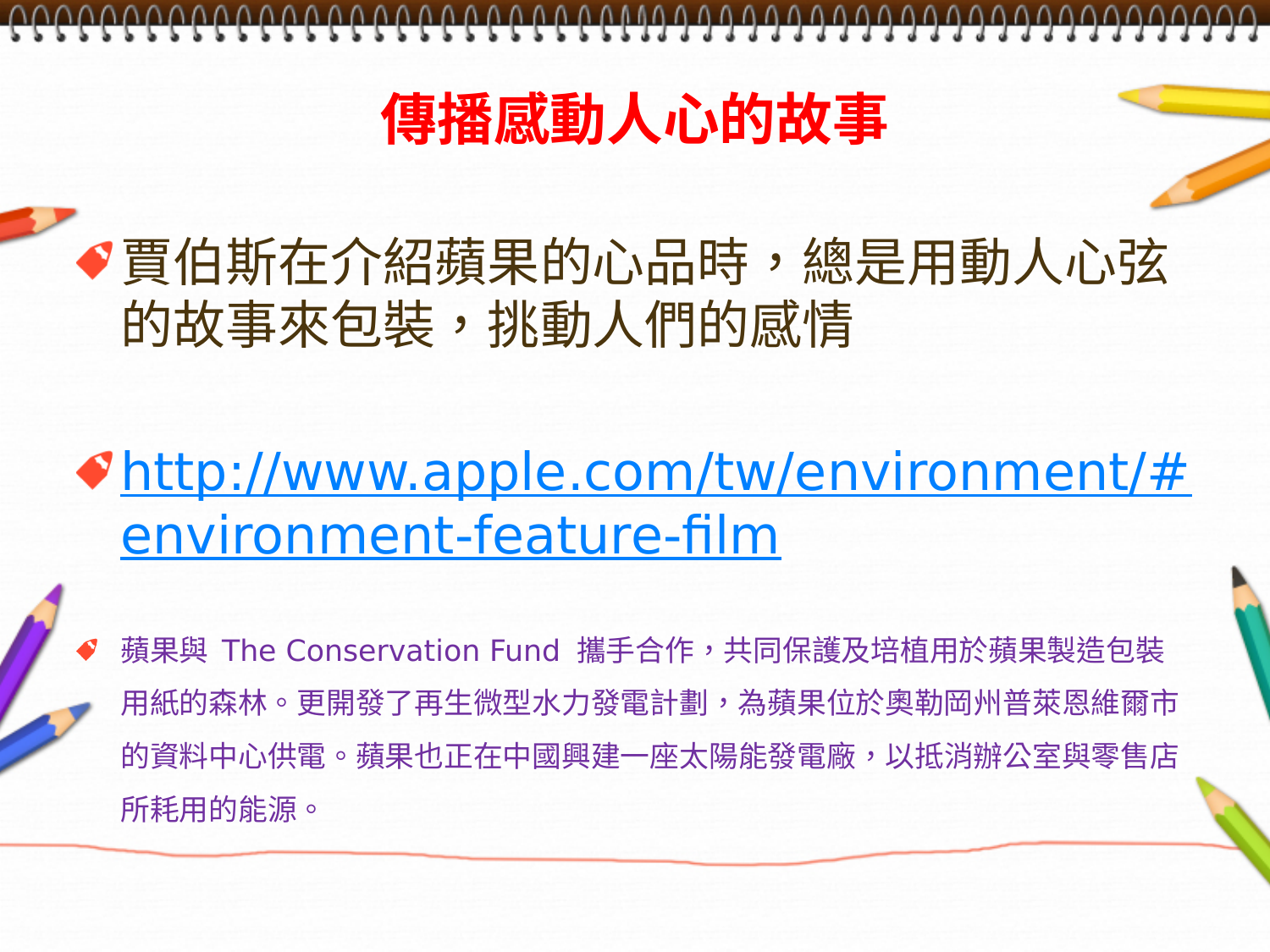

# 傳播感動人心的故事
賈伯斯在介紹蘋果的心品時，總是用動人心弦的故事來包裝，挑動人們的感情

http://www.apple.com/tw/environment/#environment-feature-film

蘋果與 The Conservation Fund 攜手合作，共同保護及培植用於蘋果製造包裝用紙的森林。更開發了再生微型水力發電計劃，為蘋果位於奧勒岡州普萊恩維爾市的資料中心供電。蘋果也正在中國興建一座太陽能發電廠，以抵消辦公室與零售店所耗用的能源。